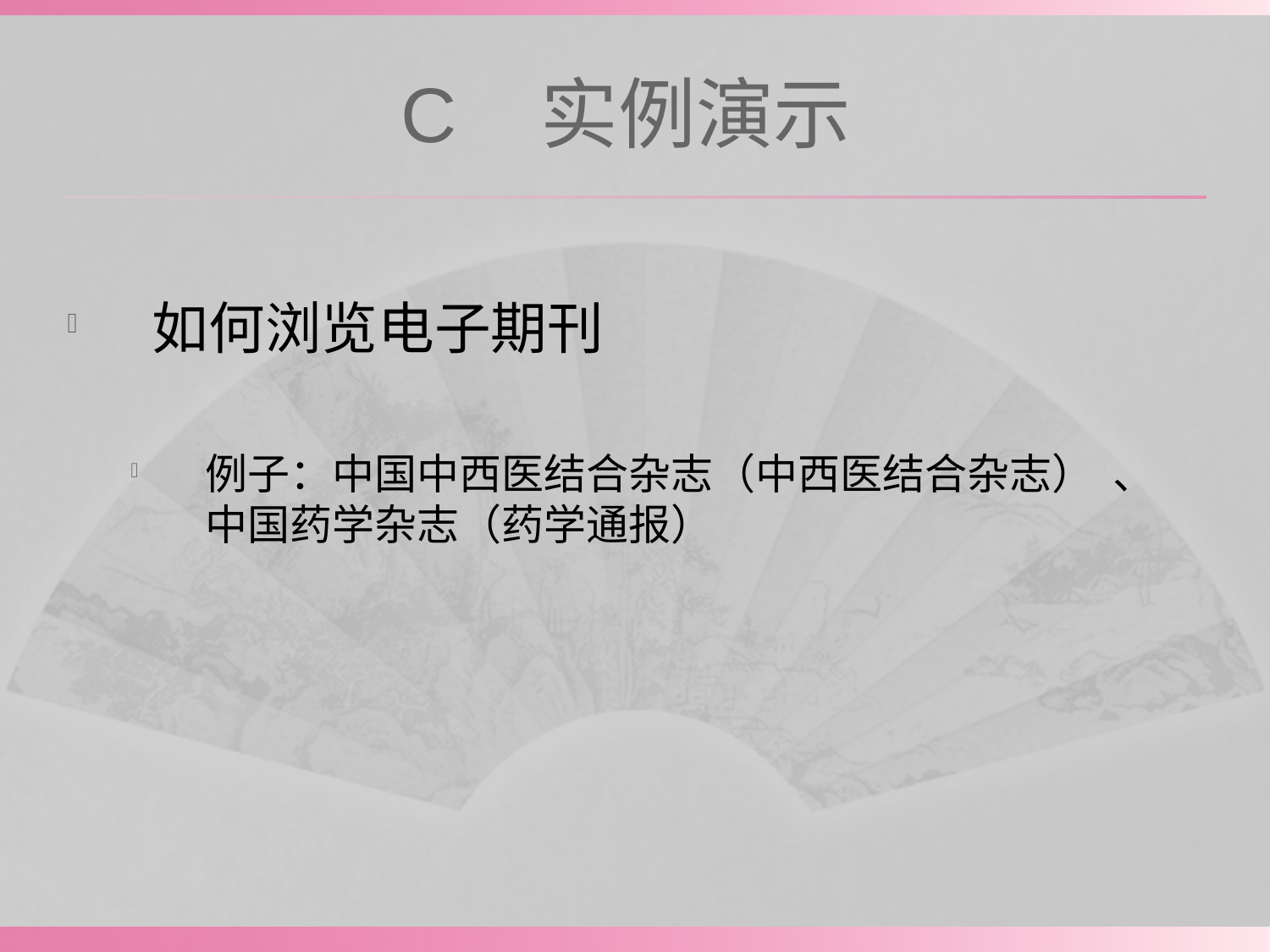

# C   实例演示
如何浏览电子期刊

例子：中国中西医结合杂志（中西医结合杂志）  、中国药学杂志（药学通报）